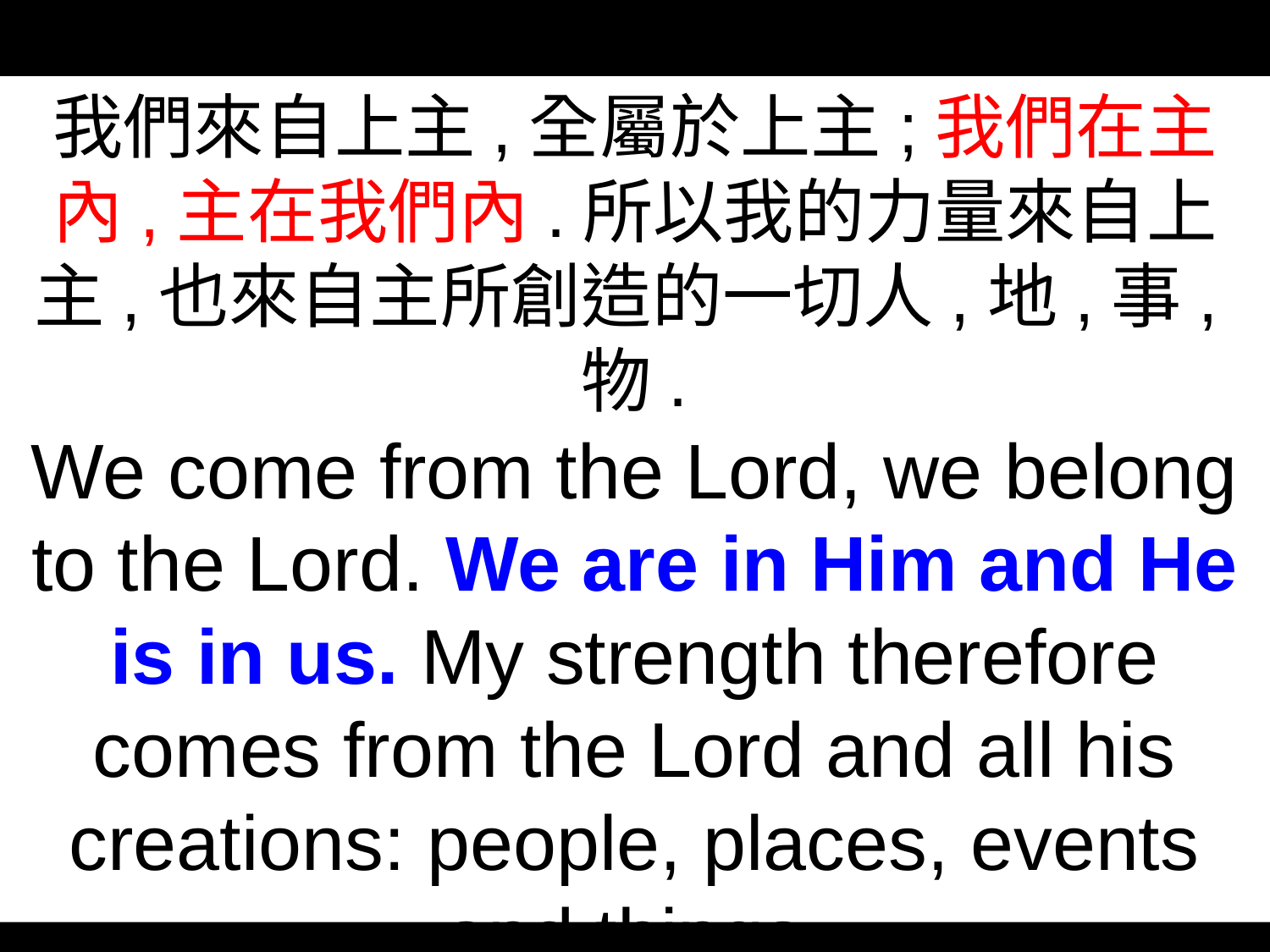

我們來自上主,全屬於上主;我們在主內,主在我們內.所以我的力量來自上主,也來自主所創造的一切人,地,事,物.
We come from the Lord, we belong to the Lord. We are in Him and He is in us. My strength therefore comes from the Lord and all his creations: people, places, events and things.